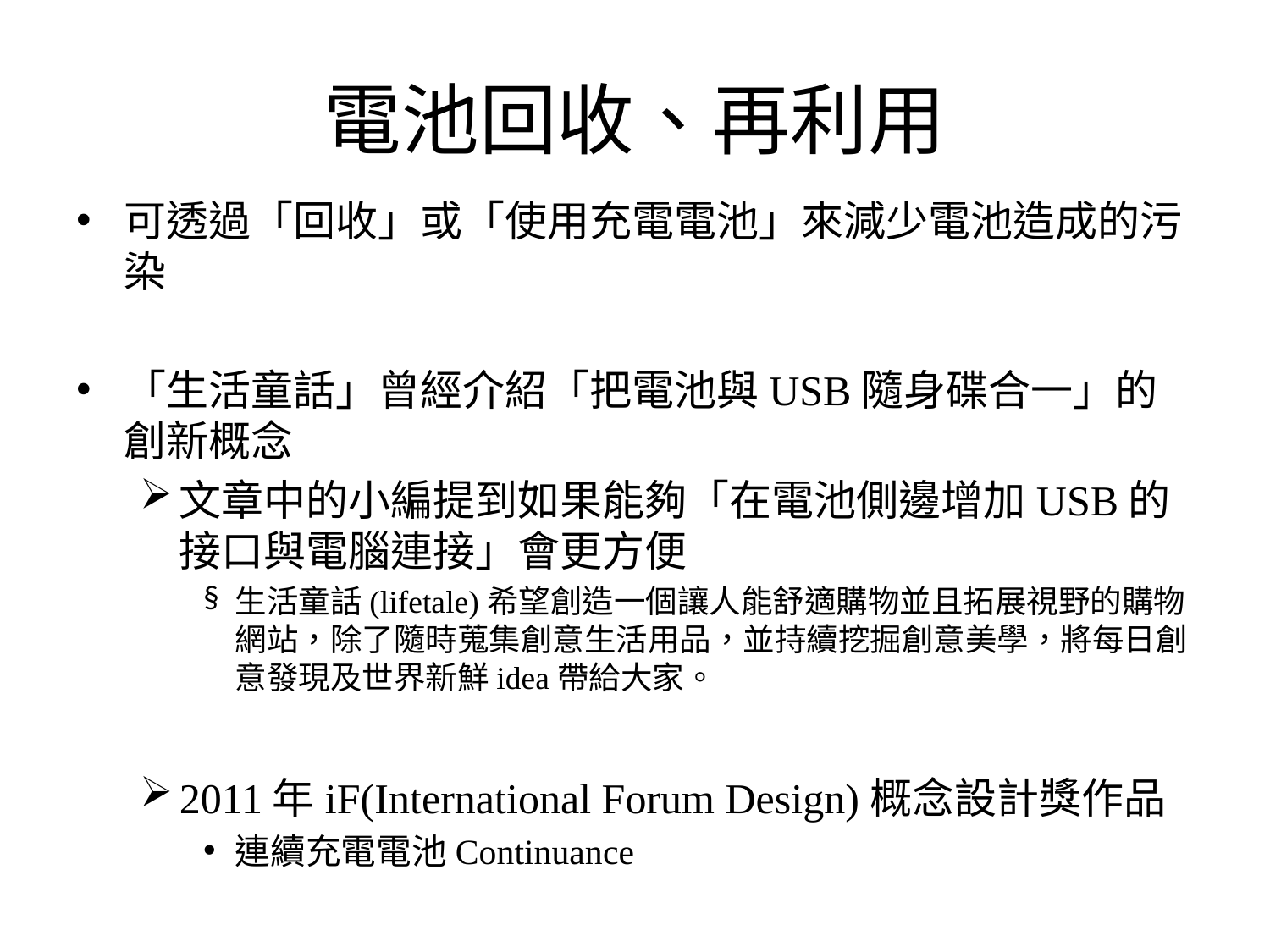

# 電池回收、再利用
可透過「回收」或「使用充電電池」來減少電池造成的污染

「生活童話」曾經介紹「把電池與USB隨身碟合一」的創新概念
文章中的小編提到如果能夠「在電池側邊增加USB的接口與電腦連接」會更方便
生活童話(lifetale)希望創造一個讓人能舒適購物並且拓展視野的購物網站，除了隨時蒐集創意生活用品，並持續挖掘創意美學，將每日創意發現及世界新鮮idea帶給大家。

2011年iF(International Forum Design)概念設計獎作品
連續充電電池Continuance